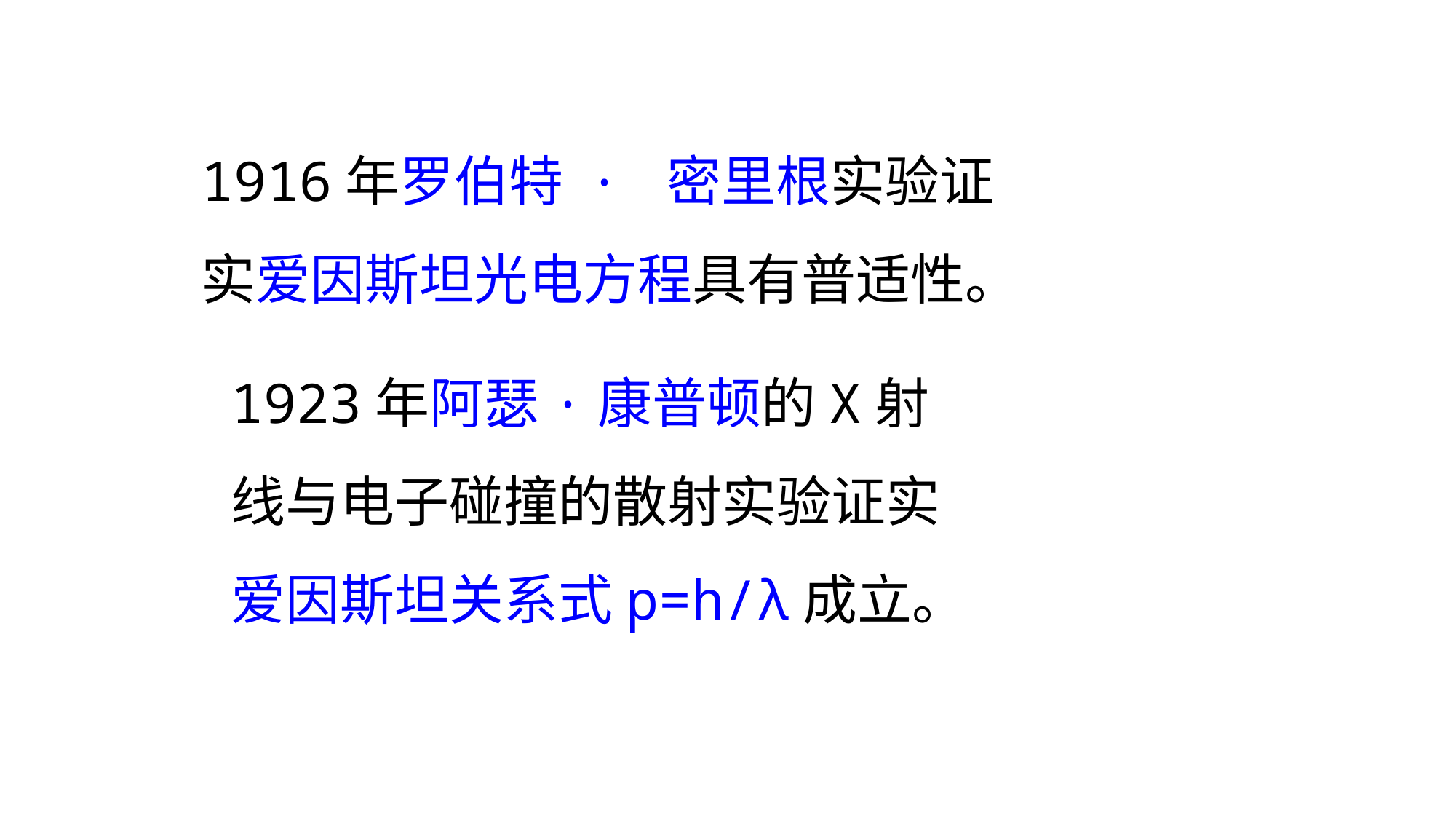

1916年罗伯特 · 密里根实验证实爱因斯坦光电方程具有普适性。
1923年阿瑟·康普顿的X射线与电子碰撞的散射实验证实爱因斯坦关系式p=h/λ成立。

19